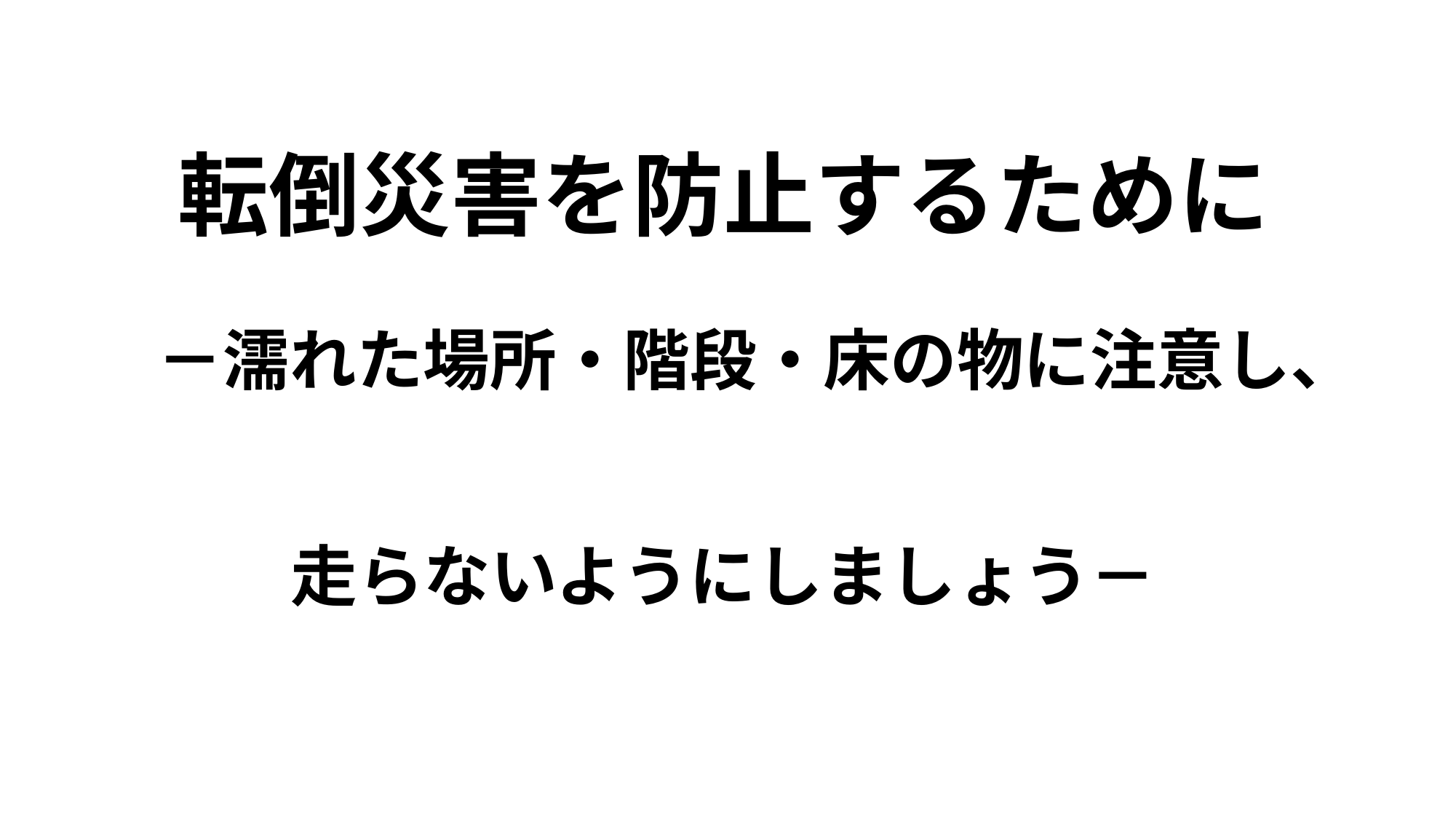

# 転倒災害を防止するために －濡れた場所・階段・床の物に注意し、　 　 走らないようにしましょう－